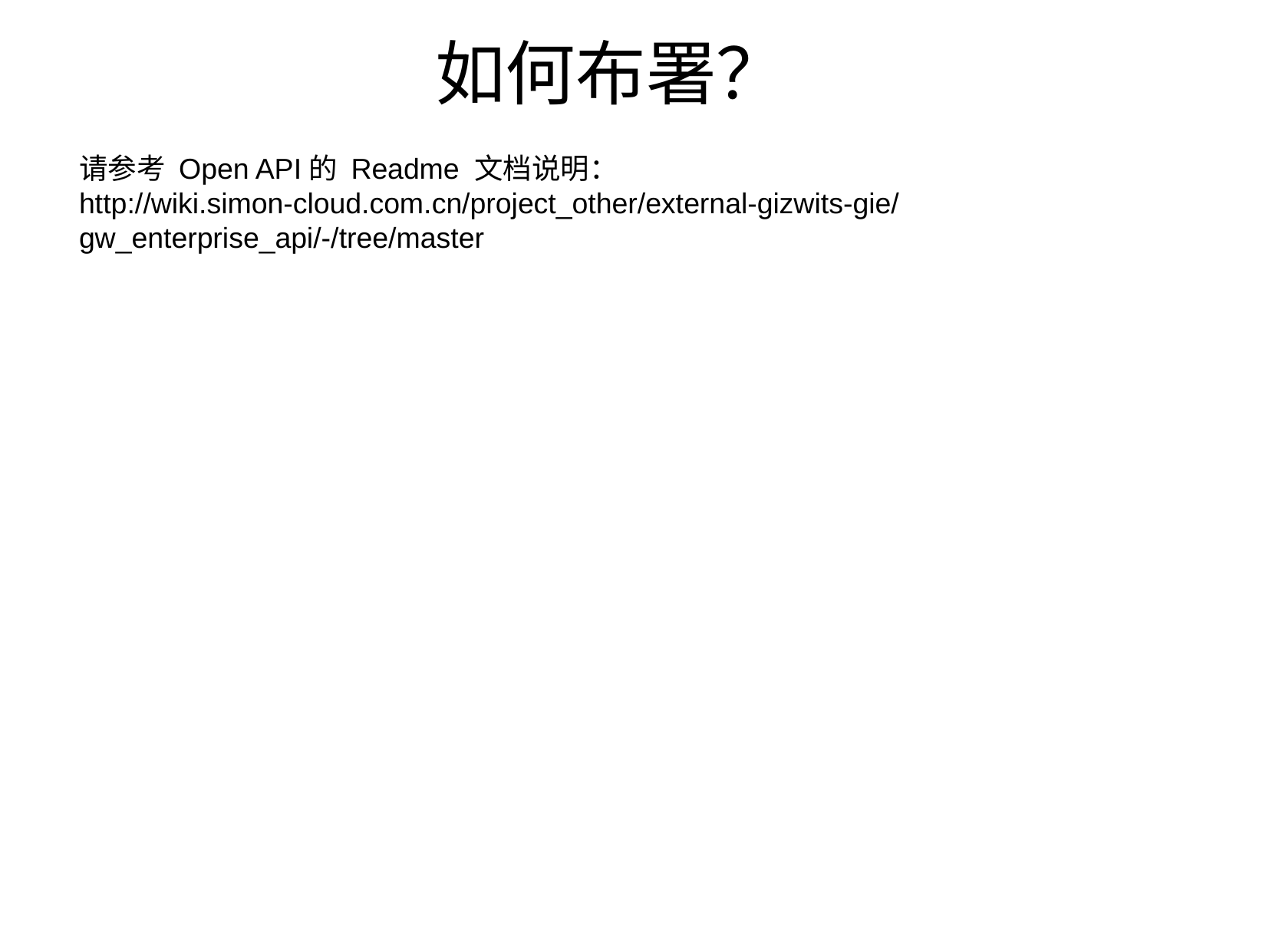

如何布署？
请参考 Open API的 Readme 文档说明：
http://wiki.simon-cloud.com.cn/project_other/external-gizwits-gie/gw_enterprise_api/-/tree/master